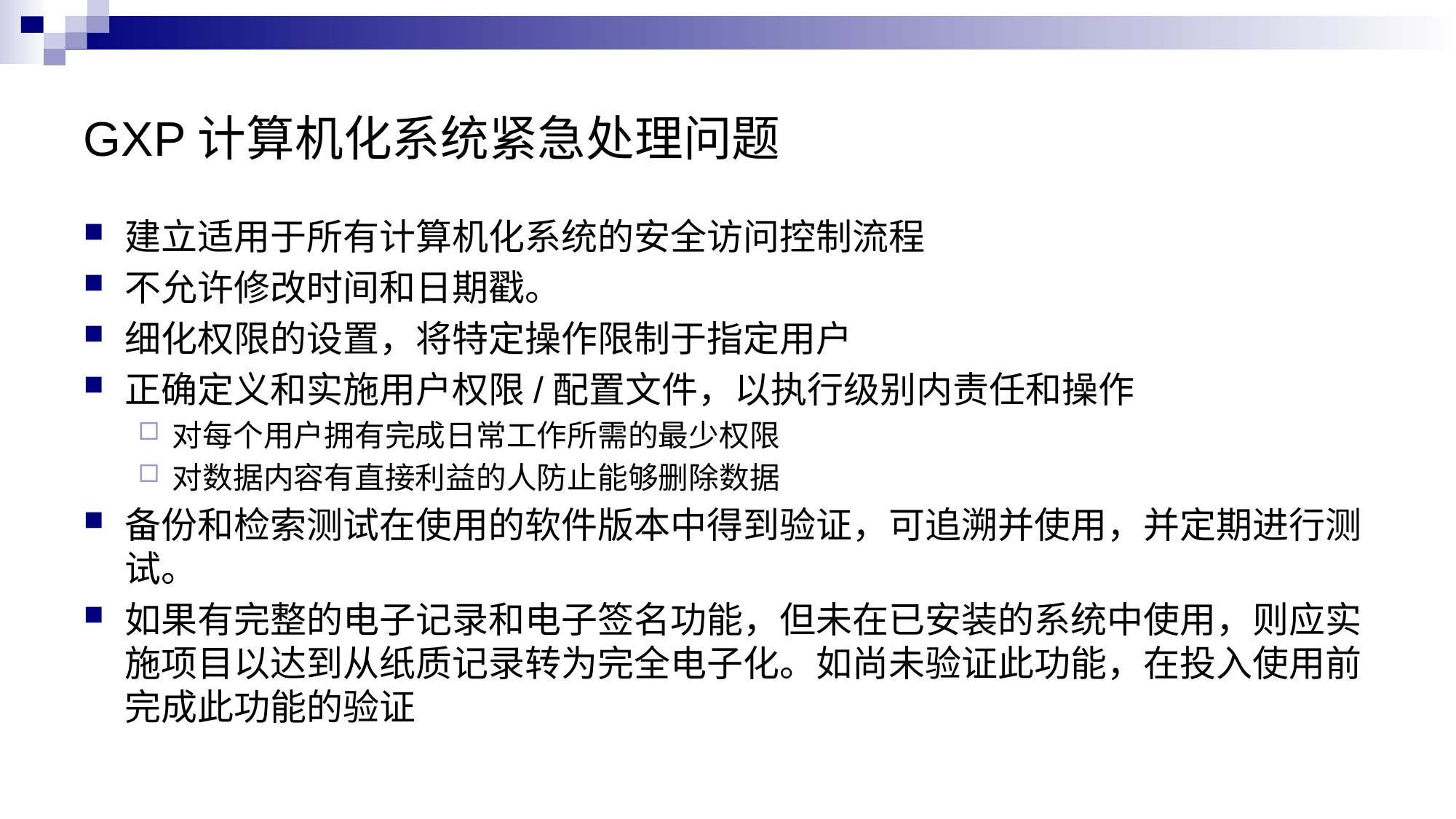

# GXP计算机化系统紧急处理问题
建立适用于所有计算机化系统的安全访问控制流程
不允许修改时间和日期戳。
细化权限的设置，将特定操作限制于指定用户
正确定义和实施用户权限/配置文件，以执行级别内责任和操作
对每个用户拥有完成日常工作所需的最少权限
对数据内容有直接利益的人防止能够删除数据
备份和检索测试在使用的软件版本中得到验证，可追溯并使用，并定期进行测试。
如果有完整的电子记录和电子签名功能，但未在已安装的系统中使用，则应实施项目以达到从纸质记录转为完全电子化。如尚未验证此功能，在投入使用前完成此功能的验证